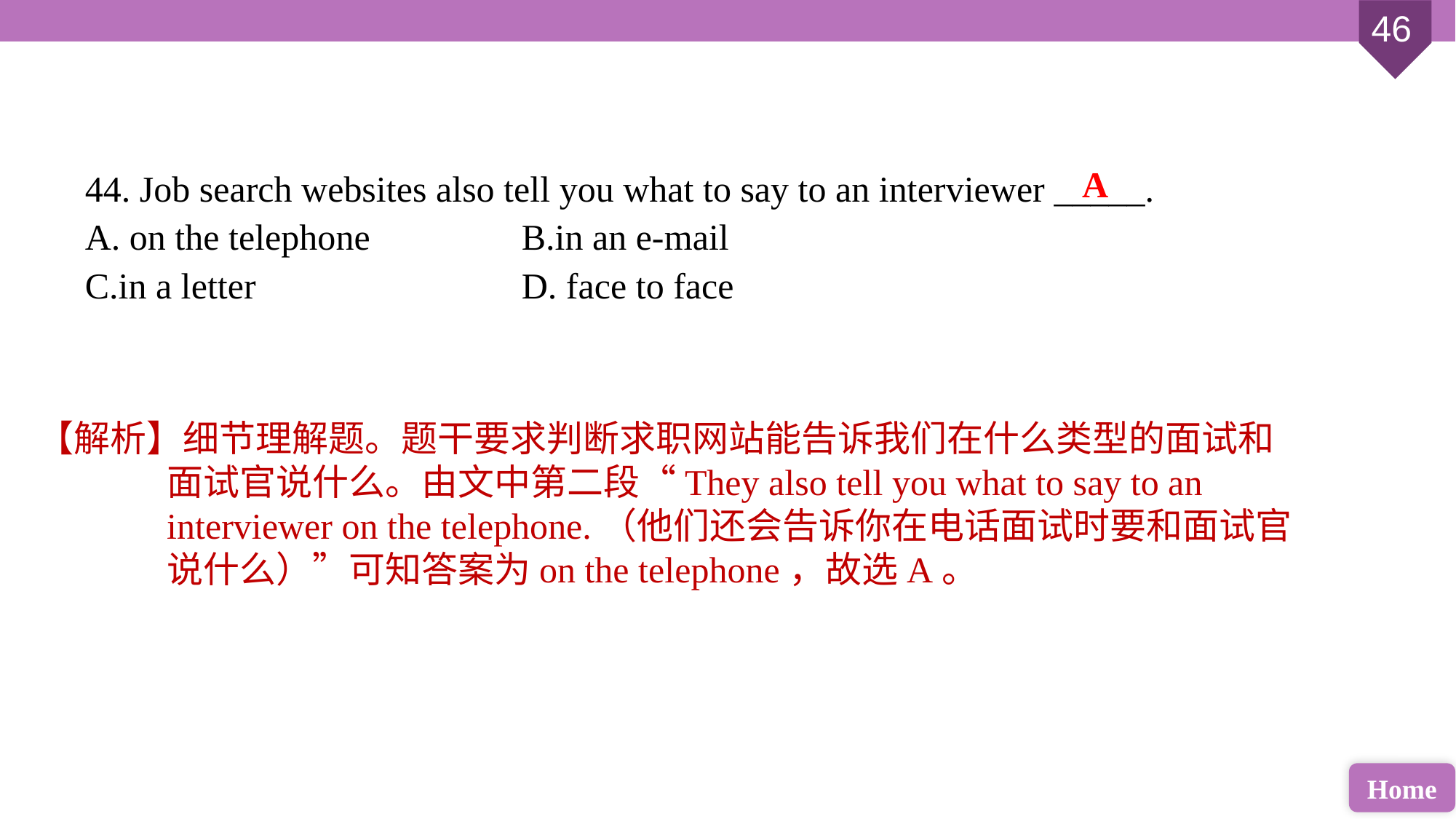

44. Job search websites also tell you what to say to an interviewer _____.
A. on the telephone 		B.in an e-mail
C.in a letter 			D. face to face
A
【解析】细节理解题。题干要求判断求职网站能告诉我们在什么类型的面试和面试官说什么。由文中第二段“They also tell you what to say to an interviewer on the telephone.（他们还会告诉你在电话面试时要和面试官说什么）”可知答案为on the telephone，故选A。